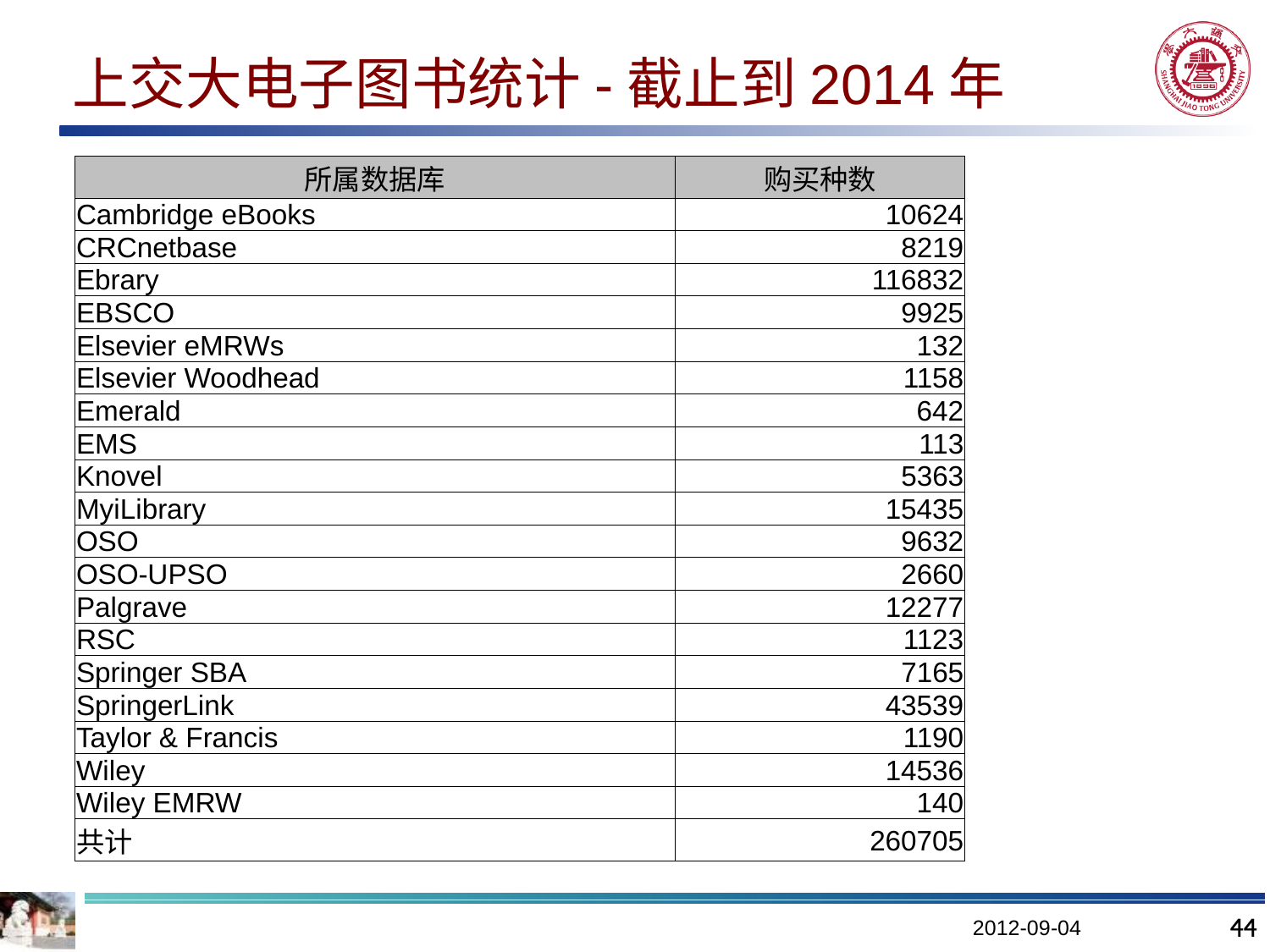

# 上交大电子图书统计-截止到2014年
| 所属数据库 | 购买种数 |
| --- | --- |
| Cambridge eBooks | 10624 |
| CRCnetbase | 8219 |
| Ebrary | 116832 |
| EBSCO | 9925 |
| Elsevier eMRWs | 132 |
| Elsevier Woodhead | 1158 |
| Emerald | 642 |
| EMS | 113 |
| Knovel | 5363 |
| MyiLibrary | 15435 |
| OSO | 9632 |
| OSO-UPSO | 2660 |
| Palgrave | 12277 |
| RSC | 1123 |
| Springer SBA | 7165 |
| SpringerLink | 43539 |
| Taylor & Francis | 1190 |
| Wiley | 14536 |
| Wiley EMRW | 140 |
| 共计 | 260705 |
44
2012-09-04